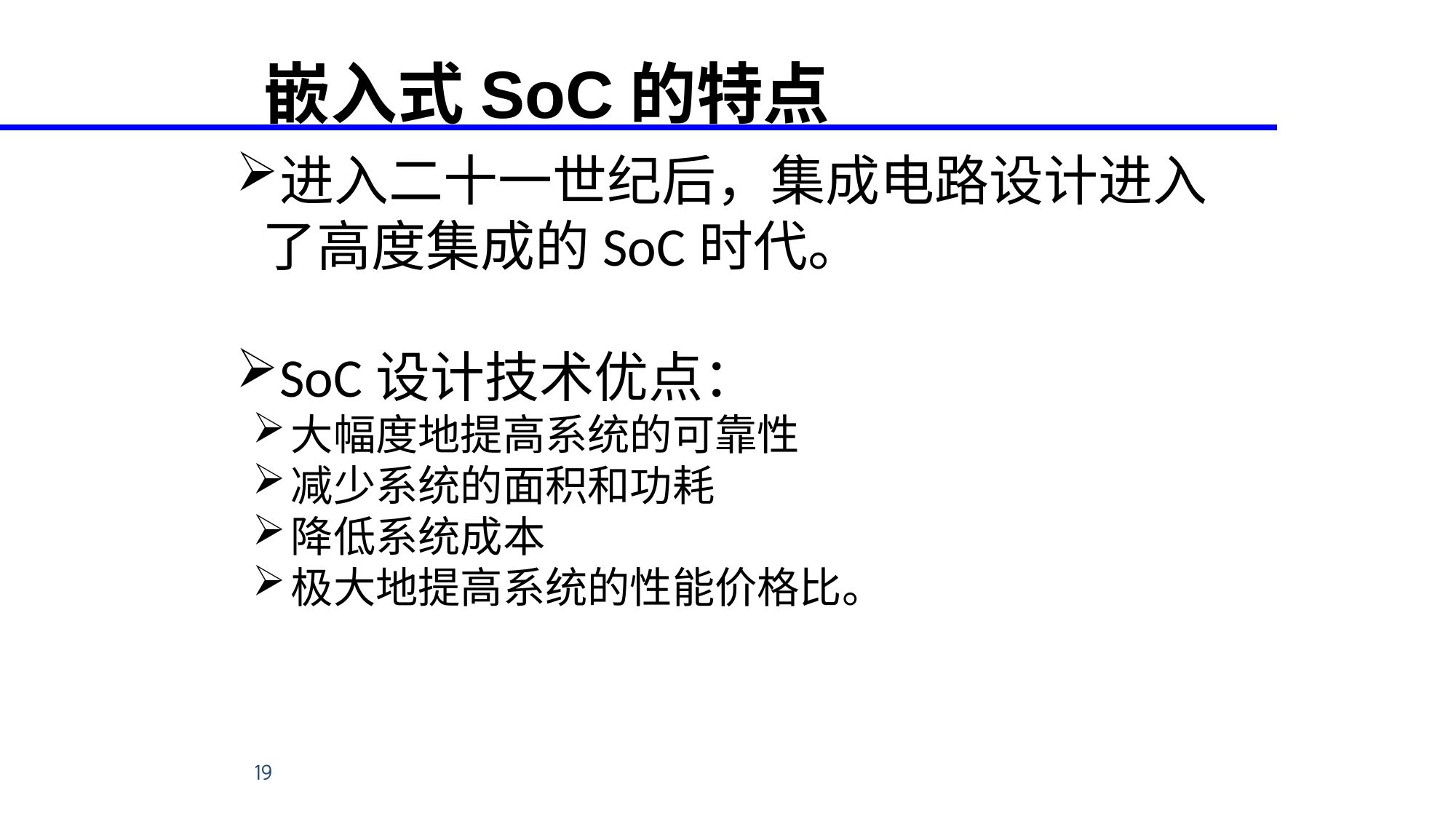

嵌入式SoC的特点
进入二十一世纪后，集成电路设计进入了高度集成的SoC时代。

SoC设计技术优点：
大幅度地提高系统的可靠性
减少系统的面积和功耗
降低系统成本
极大地提高系统的性能价格比。

19